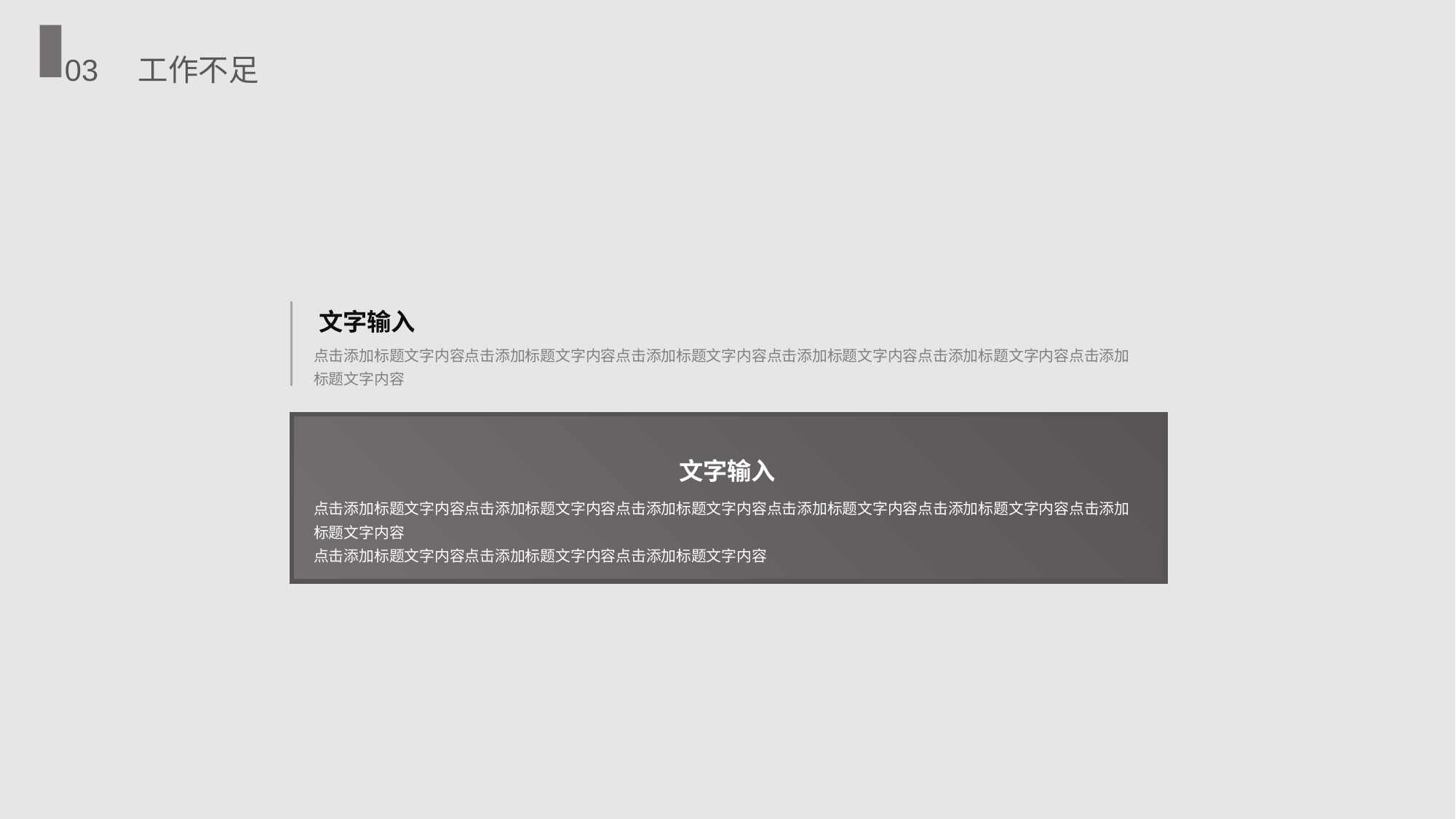

03     工作不足
文字输入
点击添加标题文字内容点击添加标题文字内容点击添加标题文字内容点击添加标题文字内容点击添加标题文字内容点击添加标题文字内容

文字输入
点击添加标题文字内容点击添加标题文字内容点击添加标题文字内容点击添加标题文字内容点击添加标题文字内容点击添加标题文字内容
点击添加标题文字内容点击添加标题文字内容点击添加标题文字内容